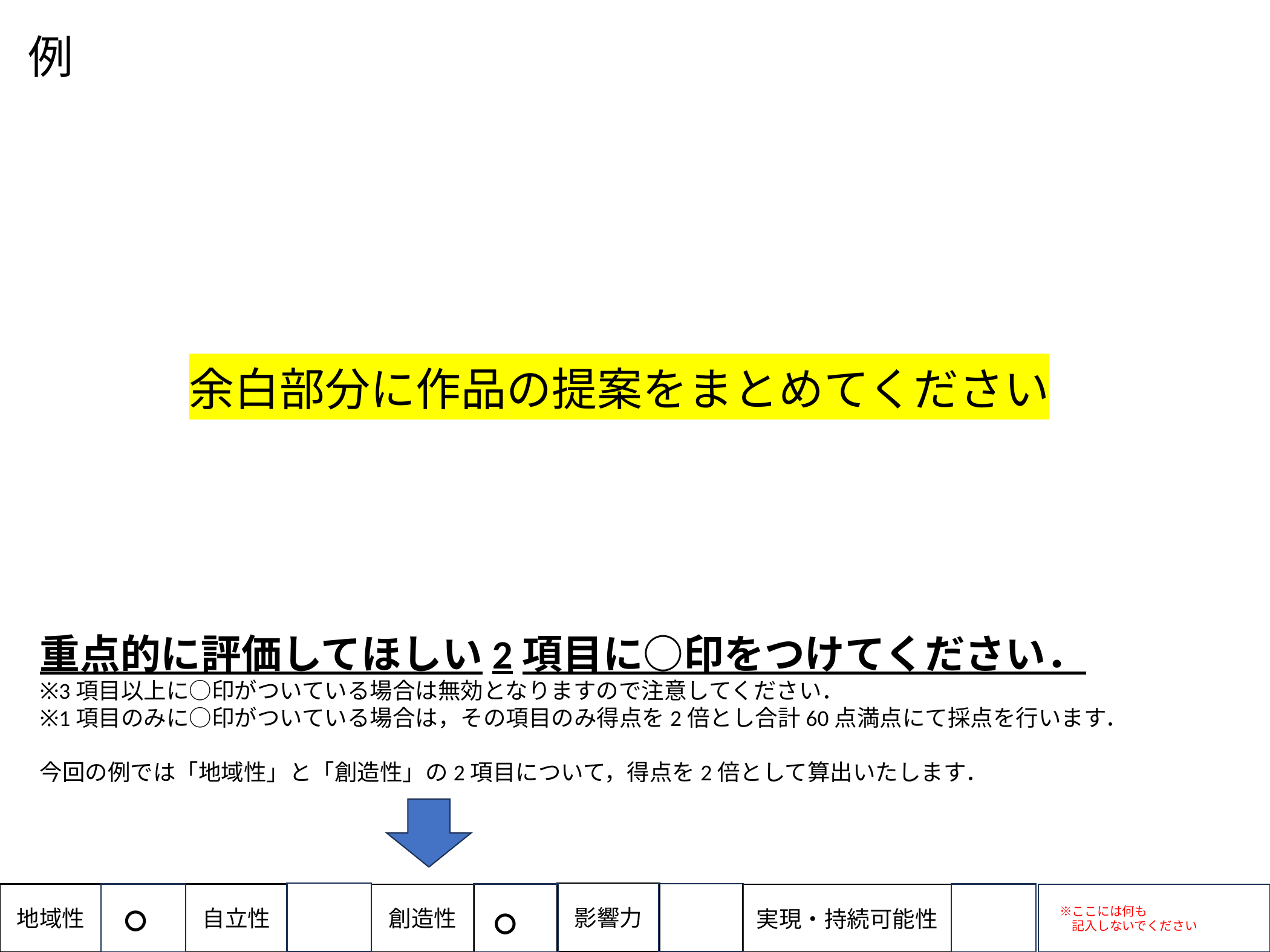

例
余白部分に作品の提案をまとめてください
重点的に評価してほしい2項目に○印をつけてください．
※3項目以上に○印がついている場合は無効となりますので注意してください．
※1項目のみに○印がついている場合は，その項目のみ得点を2倍とし合計60点満点にて採点を行います．

今回の例では「地域性」と「創造性」の2項目について，得点を2倍として算出いたします．

影響力

地域性

自立性

創造性
　※ここには何も
　　記入しないでください
実現・持続可能性
○
○